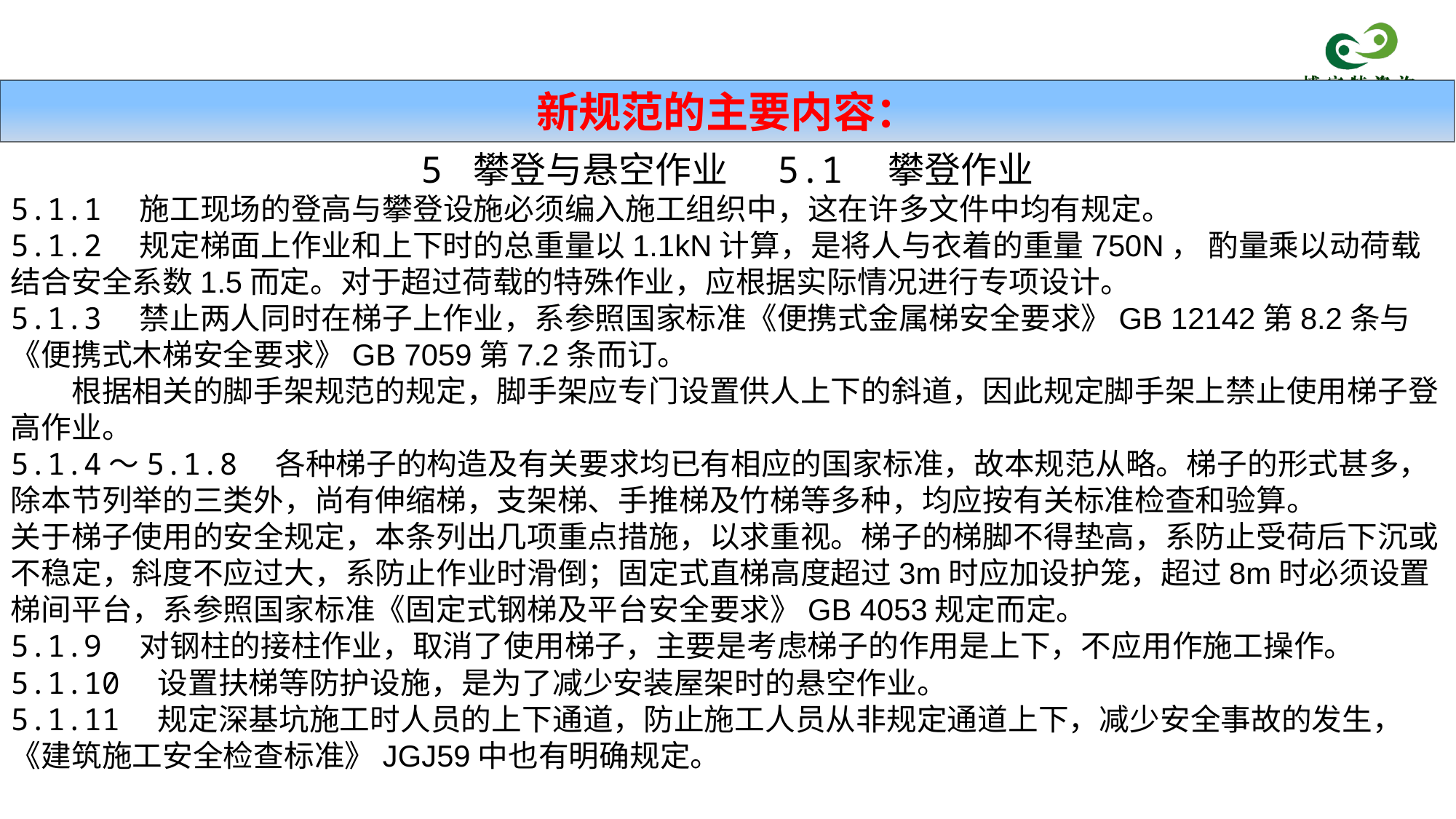

新规范的主要内容：
5 攀登与悬空作业     5.1　攀登作业
5.1.1　施工现场的登高与攀登设施必须编入施工组织中，这在许多文件中均有规定。
5.1.2　规定梯面上作业和上下时的总重量以1.1kN计算，是将人与衣着的重量750N， 酌量乘以动荷载结合安全系数1.5而定。对于超过荷载的特殊作业，应根据实际情况进行专项设计。
5.1.3　禁止两人同时在梯子上作业，系参照国家标准《便携式金属梯安全要求》GB 12142第8.2条与《便携式木梯安全要求》GB 7059第7.2条而订。
　　根据相关的脚手架规范的规定，脚手架应专门设置供人上下的斜道，因此规定脚手架上禁止使用梯子登高作业。
5.1.4～5.1.8　各种梯子的构造及有关要求均已有相应的国家标准，故本规范从略。梯子的形式甚多，除本节列举的三类外，尚有伸缩梯，支架梯、手推梯及竹梯等多种，均应按有关标准检查和验算。
关于梯子使用的安全规定，本条列出几项重点措施，以求重视。梯子的梯脚不得垫高，系防止受荷后下沉或不稳定，斜度不应过大，系防止作业时滑倒；固定式直梯高度超过3m时应加设护笼，超过8m时必须设置梯间平台，系参照国家标准《固定式钢梯及平台安全要求》GB 4053规定而定。
5.1.9　对钢柱的接柱作业，取消了使用梯子，主要是考虑梯子的作用是上下，不应用作施工操作。
5.1.10　设置扶梯等防护设施，是为了减少安装屋架时的悬空作业。
5.1.11　规定深基坑施工时人员的上下通道，防止施工人员从非规定通道上下，减少安全事故的发生，《建筑施工安全检查标准》JGJ59中也有明确规定。